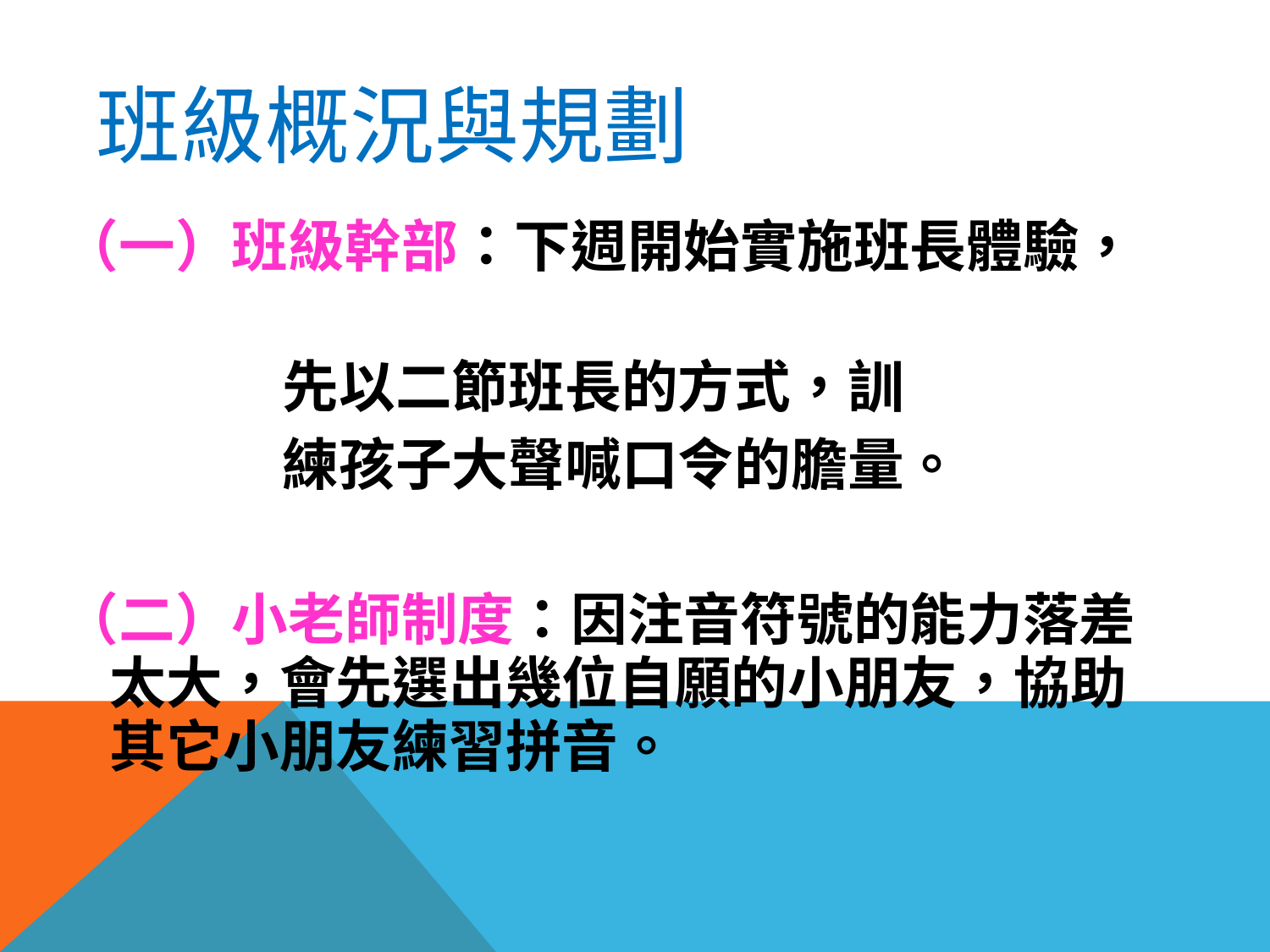

# 班級概況與規劃
（一）班級幹部：下週開始實施班長體驗，
                先以二節班長的方式，訓
                練孩子大聲喊口令的膽量。

（二）小老師制度：因注音符號的能力落差太大，會先選出幾位自願的小朋友，協助其它小朋友練習拼音。